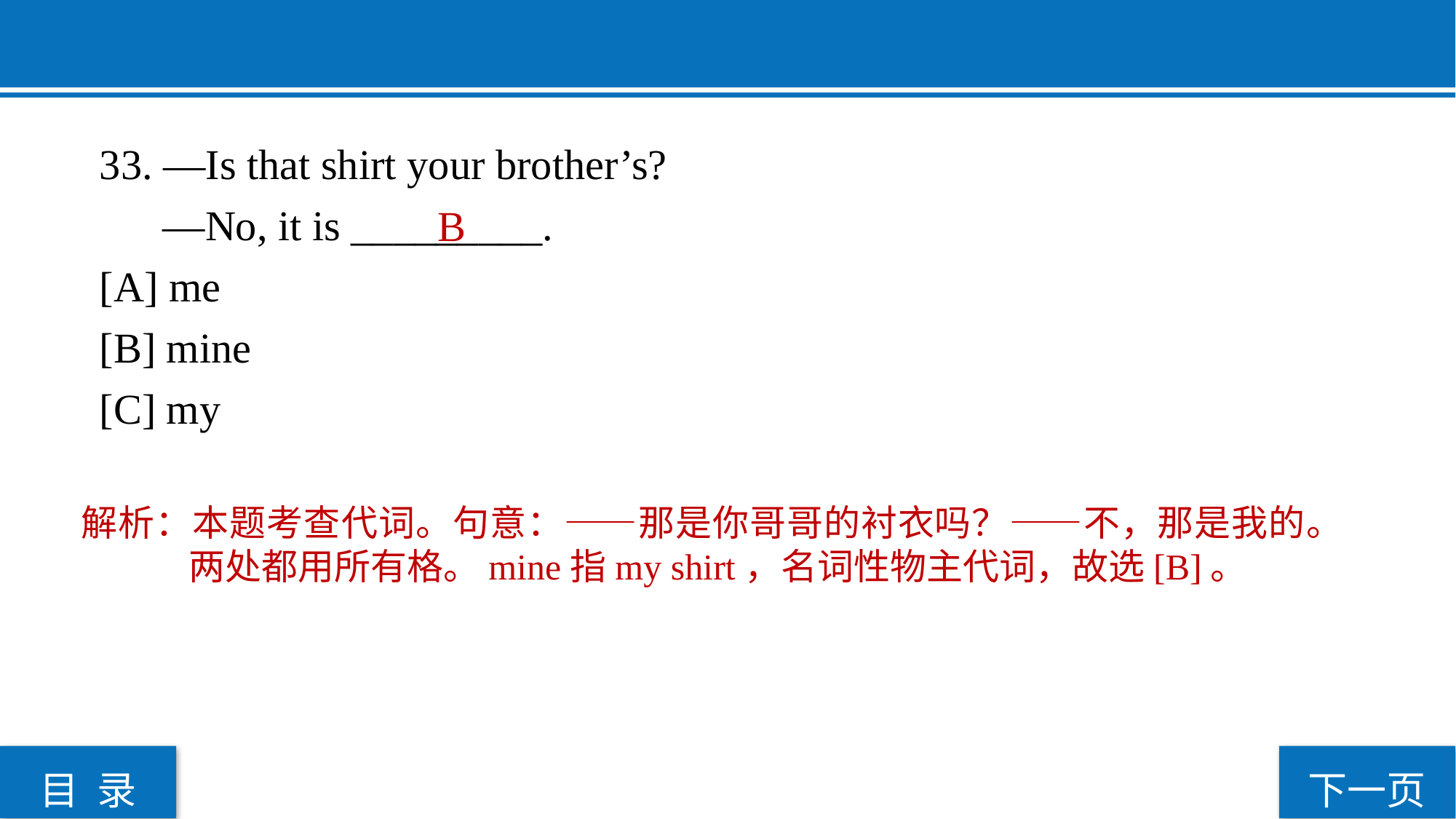

33. —Is that shirt your brother’s?
      —No, it is _________.
[A] me
[B] mine
[C] my
 B
解析：本题考查代词。句意：——那是你哥哥的衬衣吗？——不，那是我的。两处都用所有格。mine指my shirt，名词性物主代词，故选[B]。